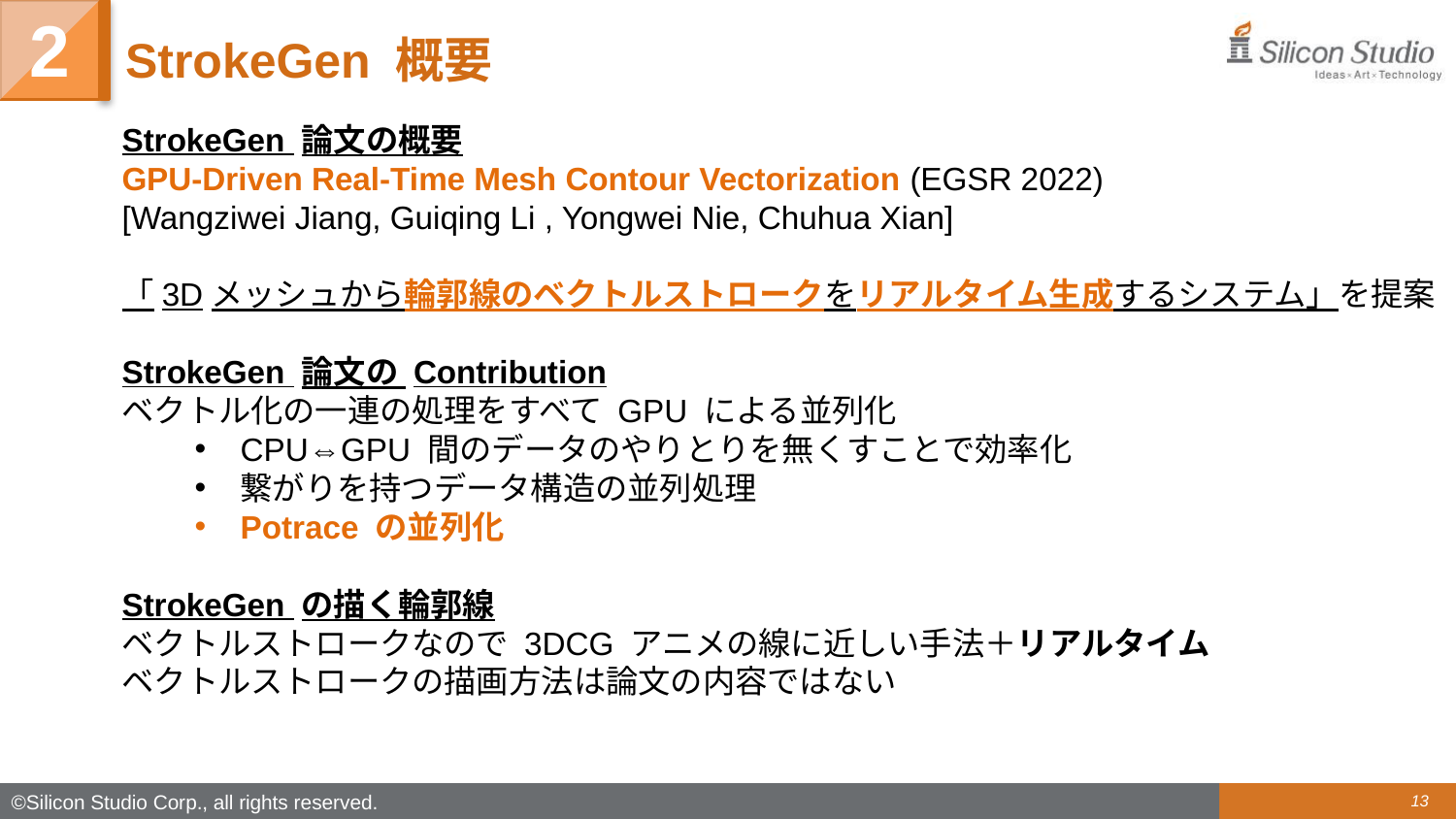

2
# StrokeGen 概要
StrokeGen 論文の概要
GPU-Driven Real-Time Mesh Contour Vectorization (EGSR 2022)
[Wangziwei Jiang, Guiqing Li , Yongwei Nie, Chuhua Xian]

「3Dメッシュから輪郭線のベクトルストロークをリアルタイム生成するシステム」を提案

StrokeGen 論文の Contribution
ベクトル化の一連の処理をすべて GPU による並列化
CPU⇔GPU 間のデータのやりとりを無くすことで効率化
繋がりを持つデータ構造の並列処理
Potrace の並列化

StrokeGen の描く輪郭線
ベクトルストロークなので 3DCG アニメの線に近しい手法＋リアルタイム
ベクトルストロークの描画方法は論文の内容ではない